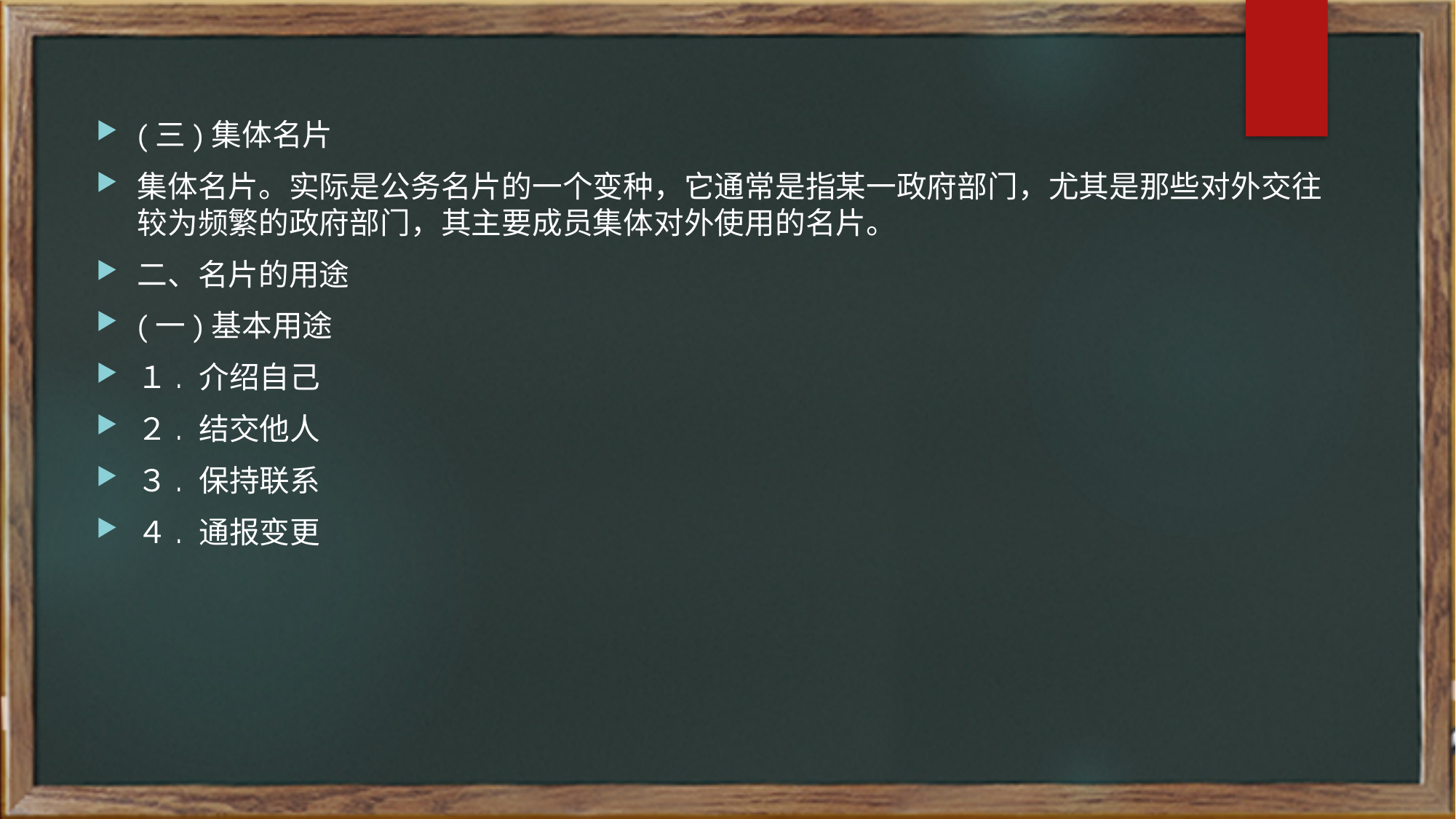

(三)集体名片
集体名片。实际是公务名片的一个变种，它通常是指某一政府部门，尤其是那些对外交往较为频繁的政府部门，其主要成员集体对外使用的名片。
二、名片的用途
(一)基本用途
１. 介绍自己
２. 结交他人
３. 保持联系
４. 通报变更